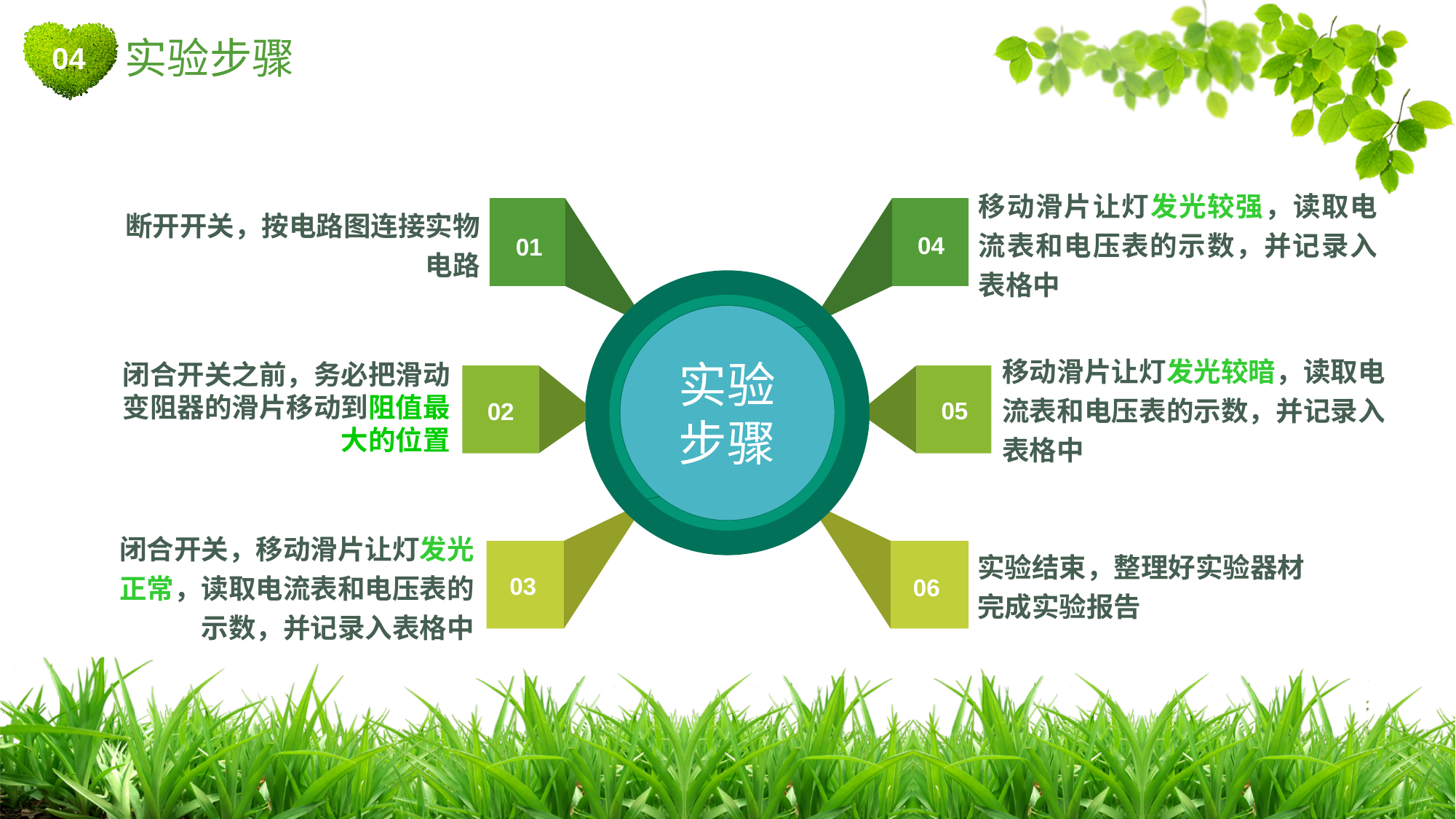

实验步骤
04
移动滑片让灯发光较强，读取电流表和电压表的示数，并记录入表格中
断开开关，按电路图连接实物电路

04
01

实验
步骤

05
02

03
06
移动滑片让灯发光较暗，读取电流表和电压表的示数，并记录入表格中
闭合开关之前，务必把滑动变阻器的滑片移动到阻值最大的位置
闭合开关，移动滑片让灯发光正常，读取电流表和电压表的示数，并记录入表格中
实验结束，整理好实验器材
完成实验报告